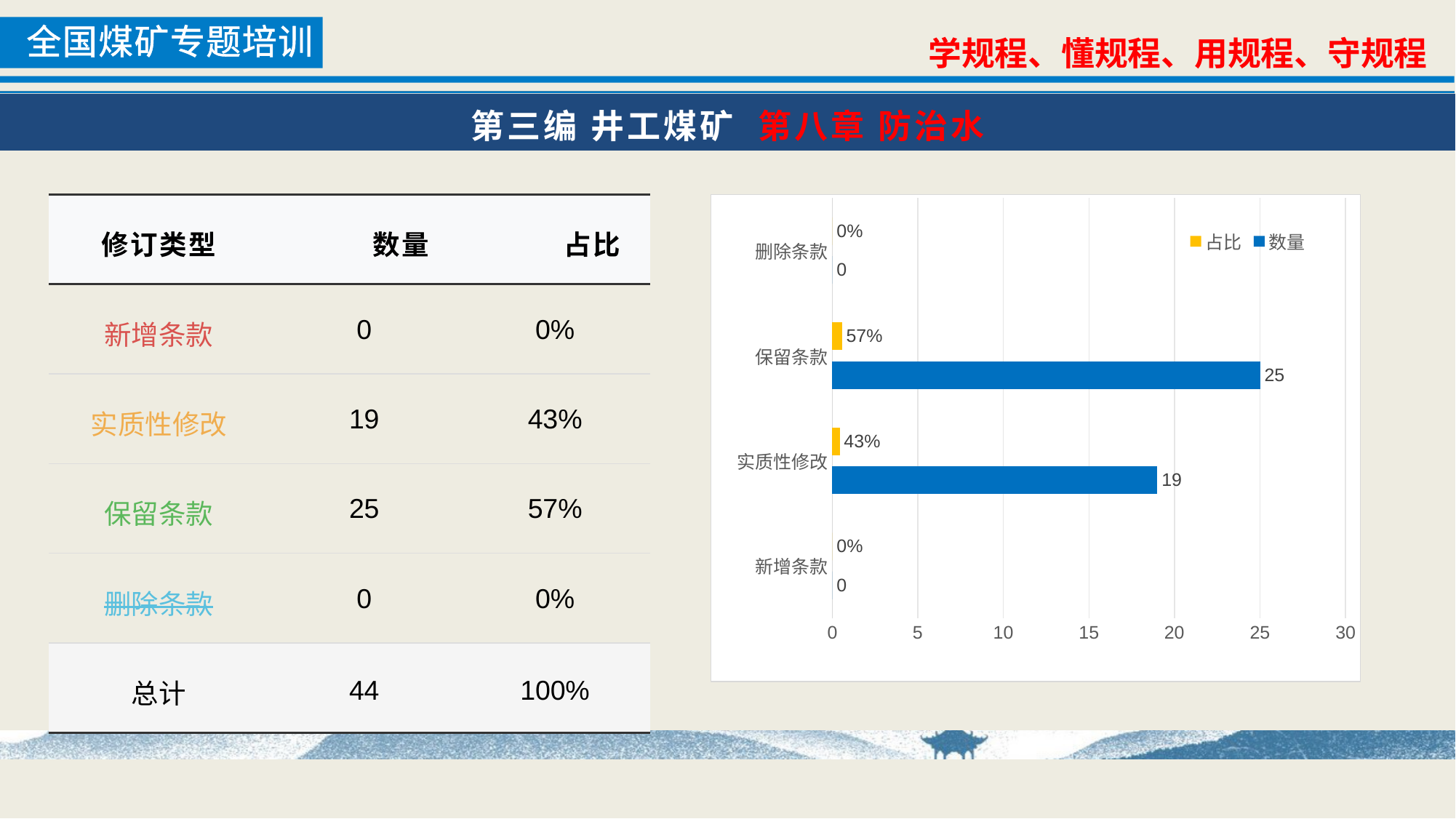

第三编 井工煤矿  第八章 防治水

### Chart

| Category | 数量 | 占比 |
|---|---|---|
| 新增条款 | 0.0 | 0.0 |
| 实质性修改 | 19.0 | 0.431818181818182 |
| 保留条款 | 25.0 | 0.568181818181818 |
| 删除条款 | 0.0 | 0.0 |
| 修订类型 | 数量 | 占比 |
| --- | --- | --- |
| 新增条款 | 0 | 0% |
| 实质性修改 | 19 | 43% |
| 保留条款 | 25 | 57% |
| 删除条款 | 0 | 0% |
| 总计 | 44 | 100% |
31